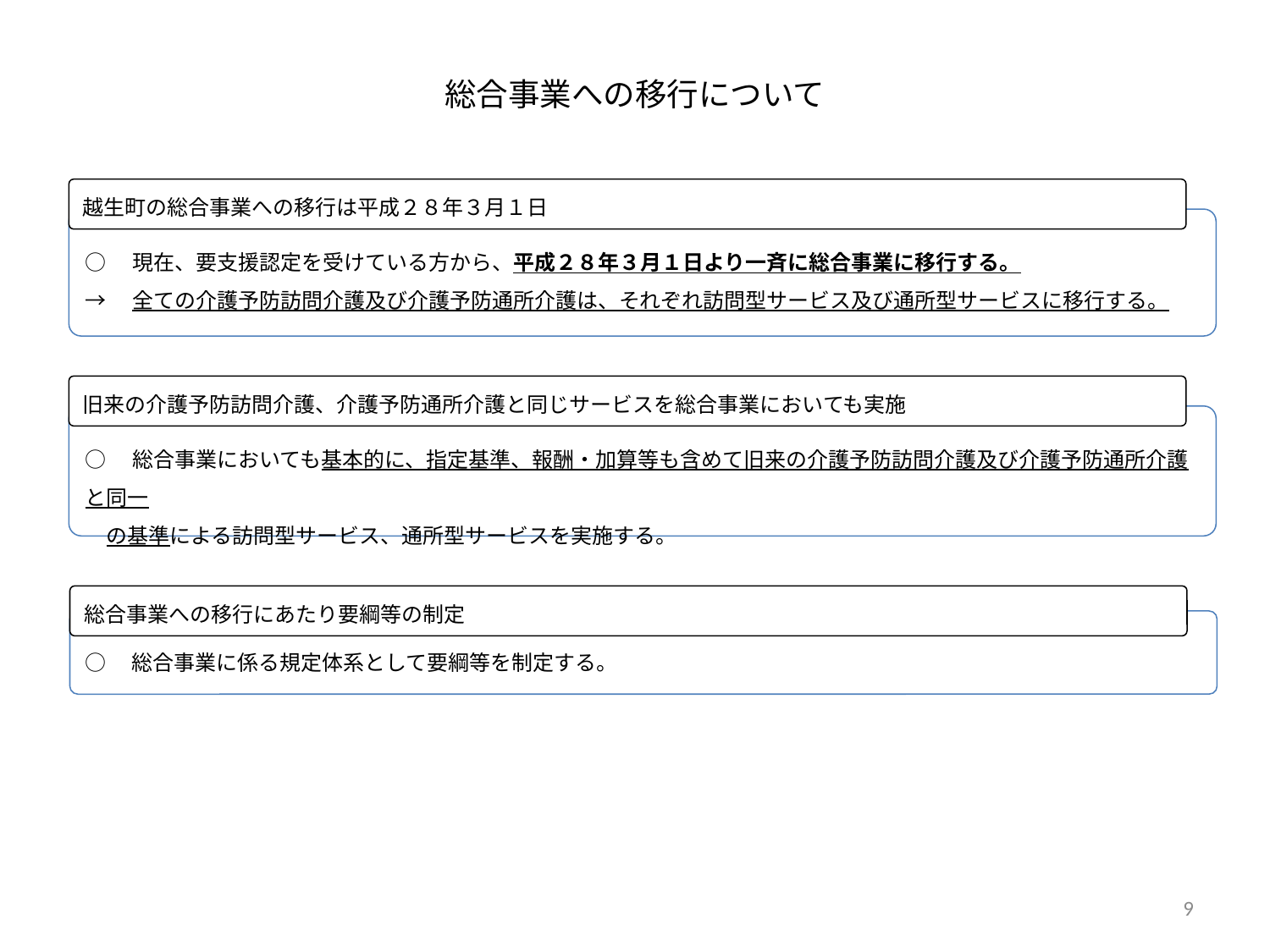

# 総合事業への移行について
越生町の総合事業への移⾏は平成２８年３⽉１⽇

○　現在、要⽀援認定を受けている⽅から、平成２８年３⽉１⽇より一斉に総合事業に移⾏する。
→　全ての介護予防訪問介護及び介護予防通所介護は、それぞれ訪問型サービス及び通所型サービスに移⾏する。
旧来の介護予防訪問介護、介護予防通所介護と同じサービスを総合事業においても実施

○　総合事業においても基本的に、指定基準、報酬・加算等も含めて旧来の介護予防訪問介護及び介護予防通所介護と同⼀
　の基準による訪問型サービス、通所型サービスを実施する。
総合事業への移⾏にあたり要綱等の制定

○　総合事業に係る規定体系として要綱等を制定する。
9